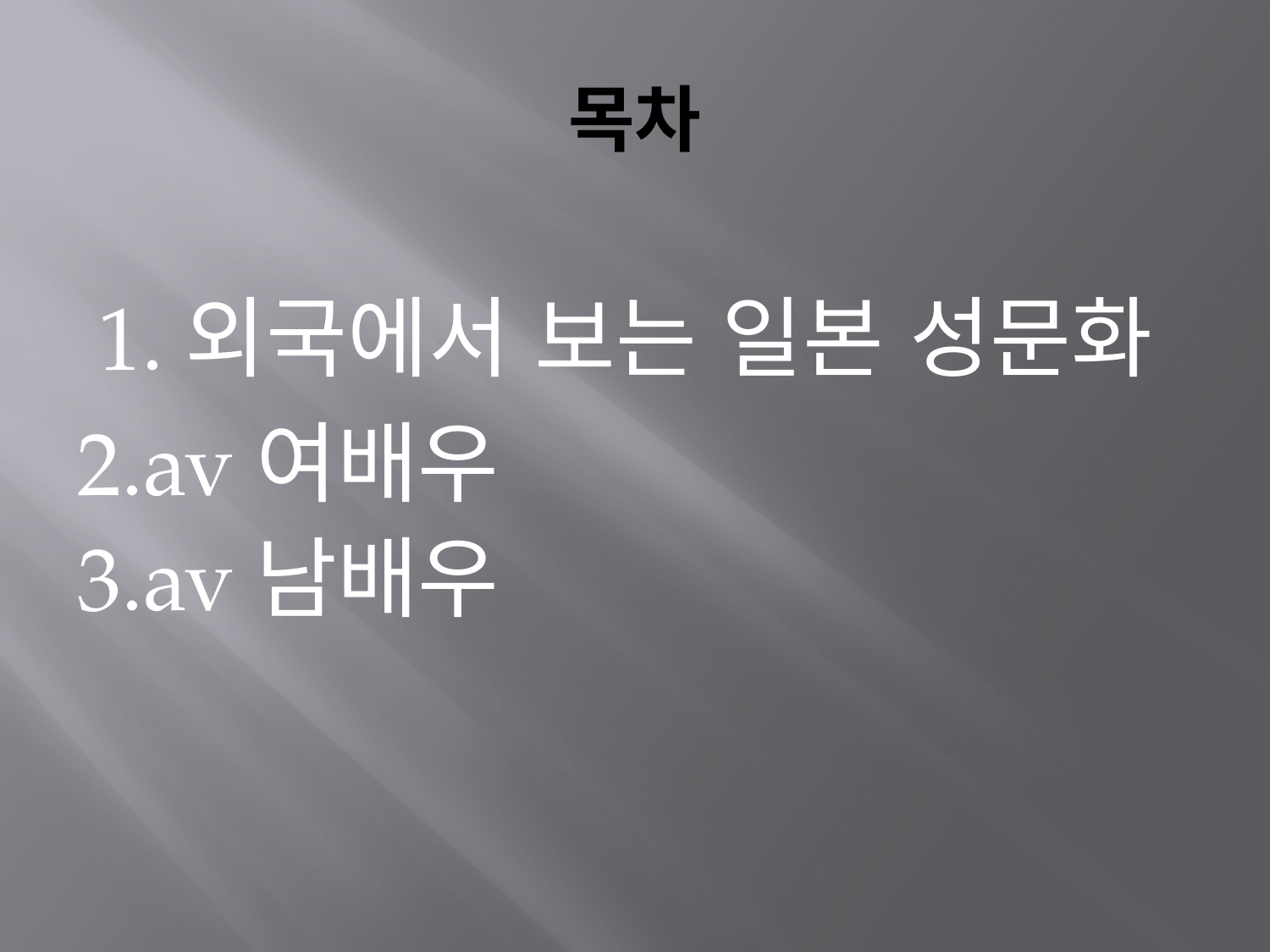

# 목차
1.외국에서 보는 일본 성문화
2.av여배우

3.av남배우